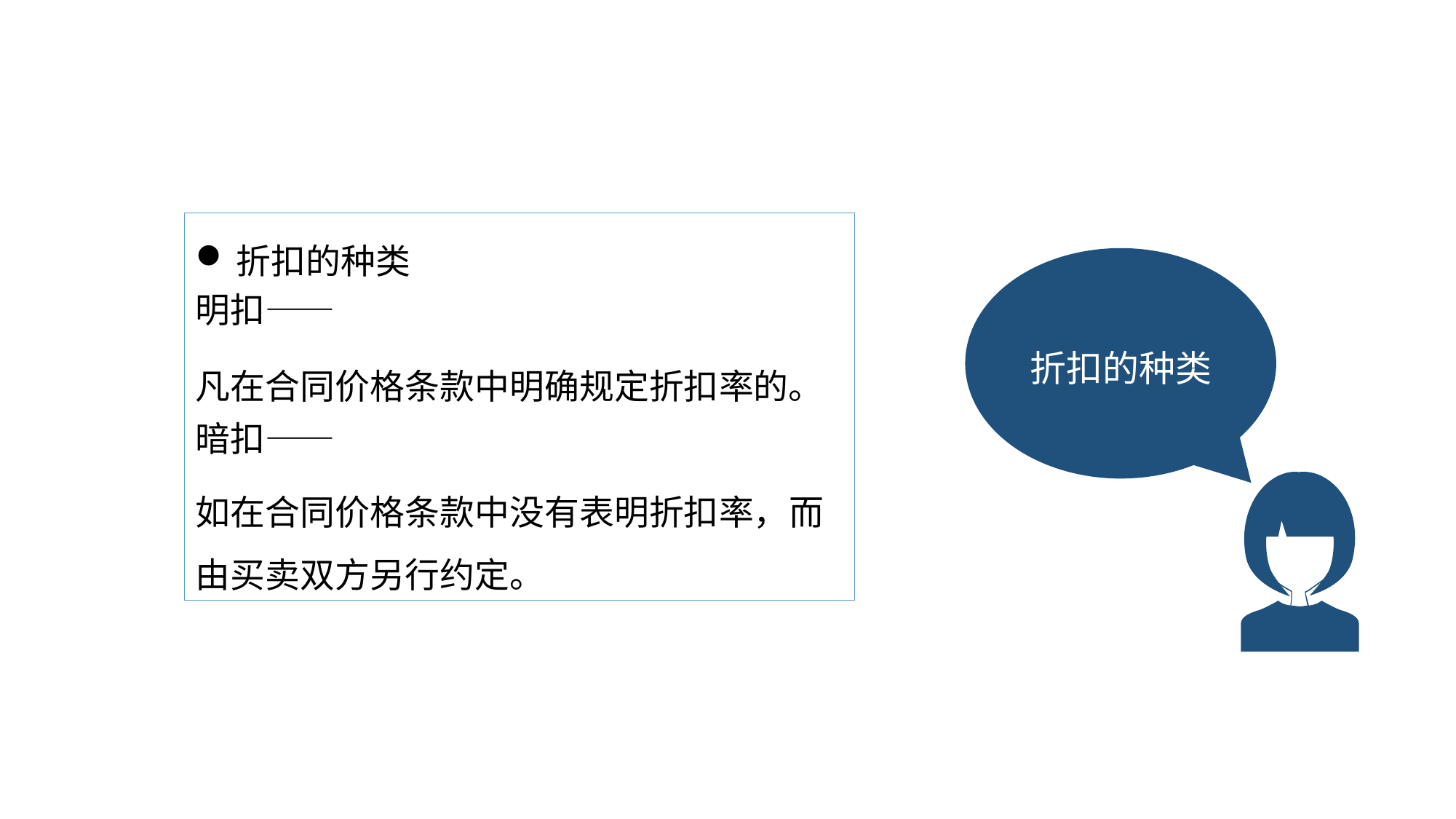

折扣的种类

凡在合同价格条款中明确规定折扣率的。

如在合同价格条款中没有表明折扣率，而由买卖双方另行约定。

明扣——
折扣的种类
暗扣——